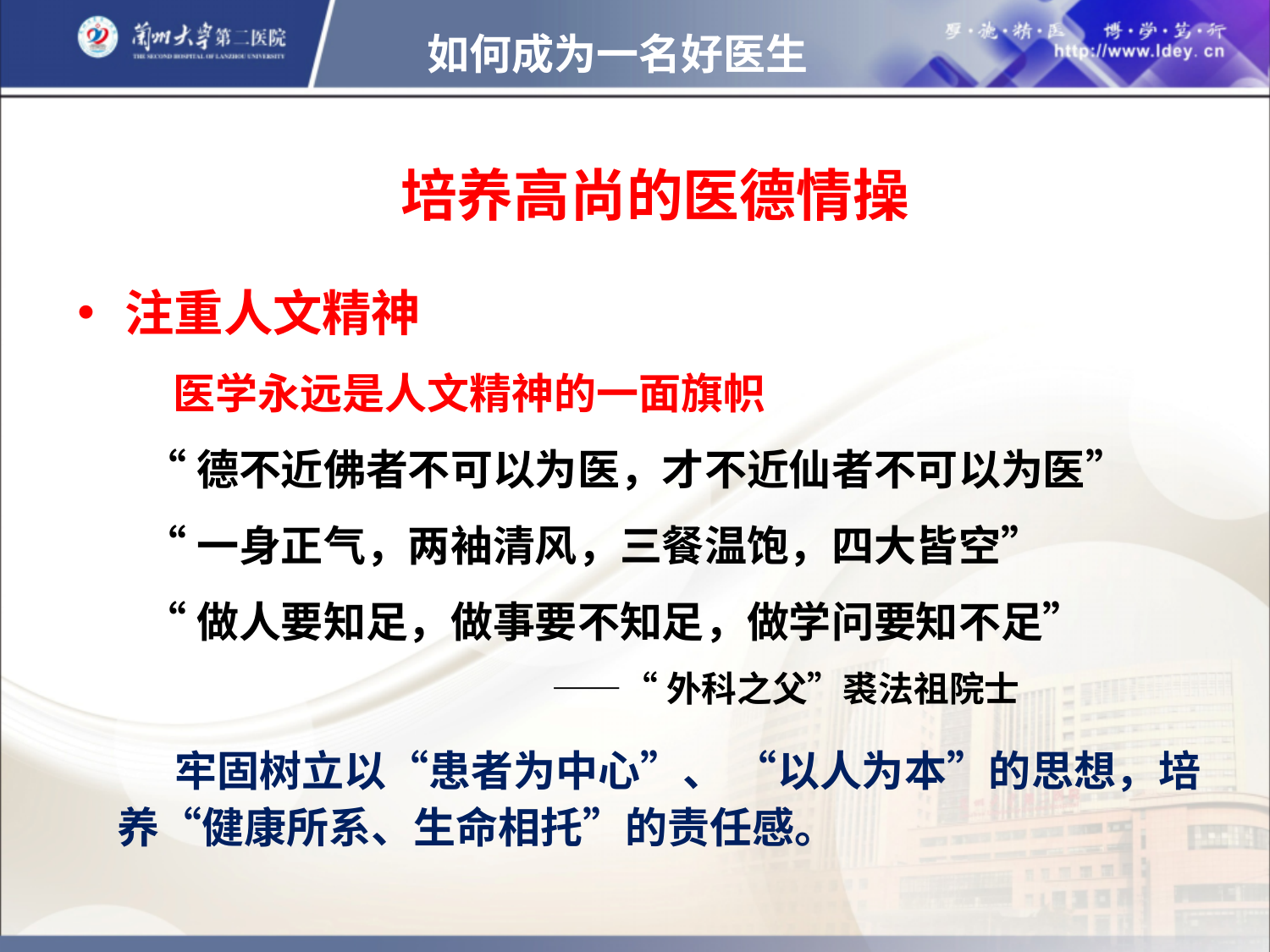

如何成为一名好医生
培养高尚的医德情操

注重人文精神
         医学永远是人文精神的一面旗帜
       “德不近佛者不可以为医，才不近仙者不可以为医”
       “一身正气，两袖清风，三餐温饱，四大皆空”
       “做人要知足，做事要不知足，做学问要知不足”
                                                           ——“外科之父”裘法祖院士

     牢固树立以“患者为中心”、 “以人为本”的思想，培养“健康所系、生命相托”的责任感。